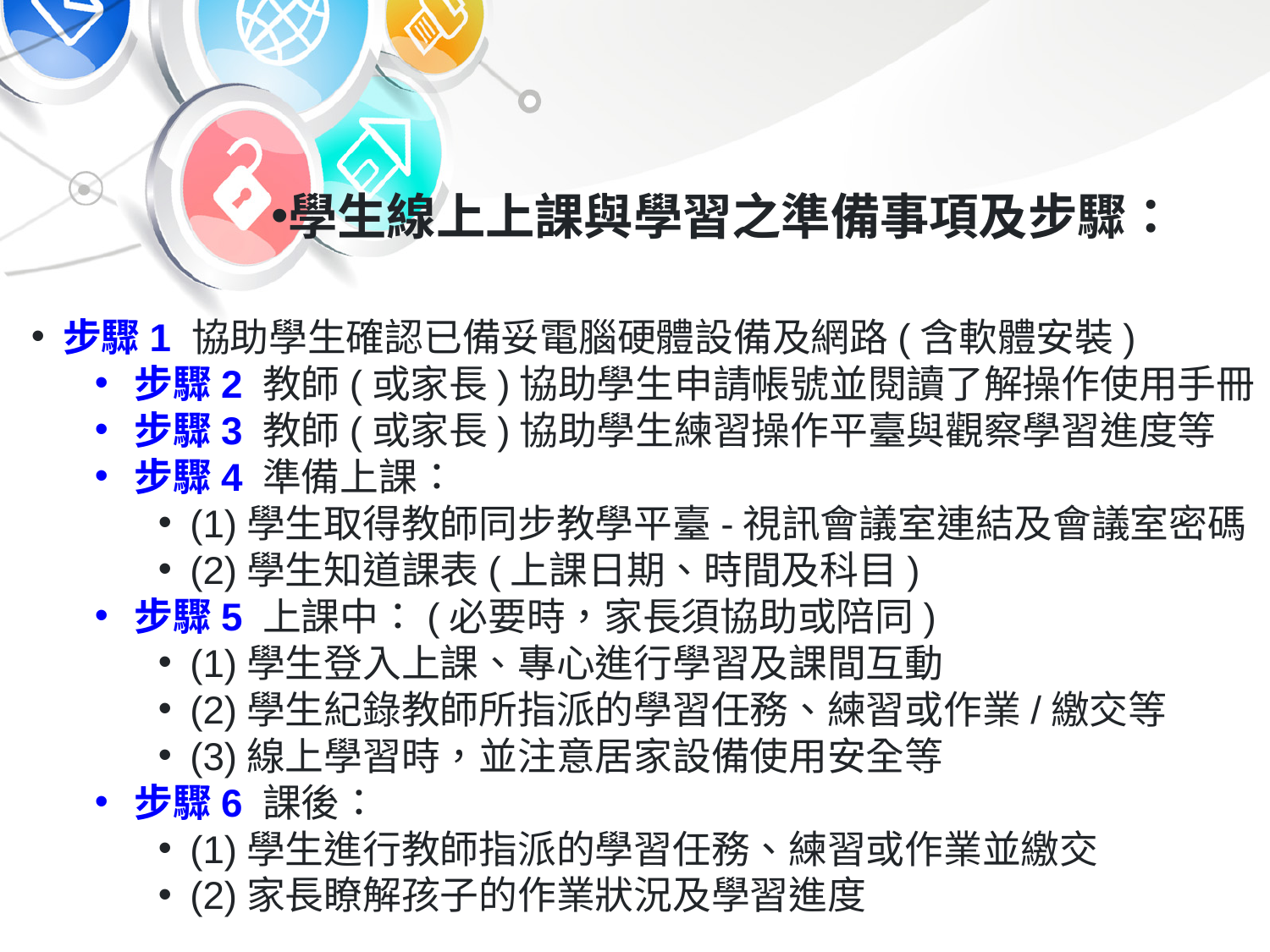

學生線上上課與學習之準備事項及步驟：
 步驟1 協助學生確認已備妥電腦硬體設備及網路(含軟體安裝)
步驟2 教師(或家長)協助學生申請帳號並閱讀了解操作使用手冊
步驟3 教師(或家長)協助學生練習操作平臺與觀察學習進度等
步驟4 準備上課：
(1)學生取得教師同步教學平臺-視訊會議室連結及會議室密碼
(2)學生知道課表(上課日期、時間及科目)
步驟5 上課中：(必要時，家長須協助或陪同)
(1)學生登入上課、專心進行學習及課間互動
(2)學生紀錄教師所指派的學習任務、練習或作業/繳交等
(3)線上學習時，並注意居家設備使用安全等
步驟6 課後：
(1)學生進行教師指派的學習任務、練習或作業並繳交
(2)家長瞭解孩子的作業狀況及學習進度